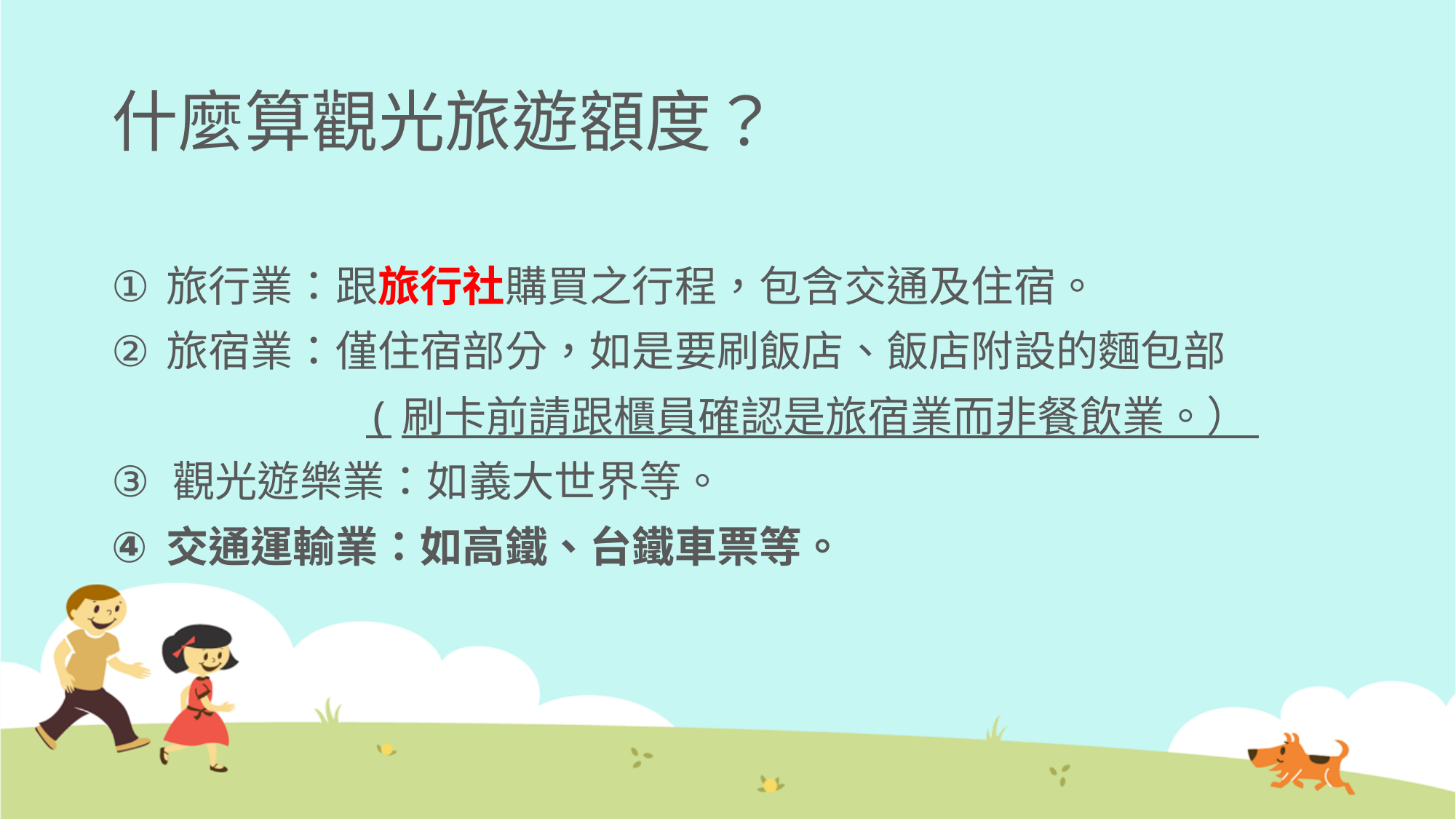

# 什麼算觀光旅遊額度？

旅行業：跟旅行社購買之行程，包含交通及住宿。
旅宿業：僅住宿部分，如是要刷飯店、飯店附設的麵包部
          (刷卡前請跟櫃員確認是旅宿業而非餐飲業。）
觀光遊樂業：如義大世界等。
交通運輸業：如高鐵、台鐵車票等。